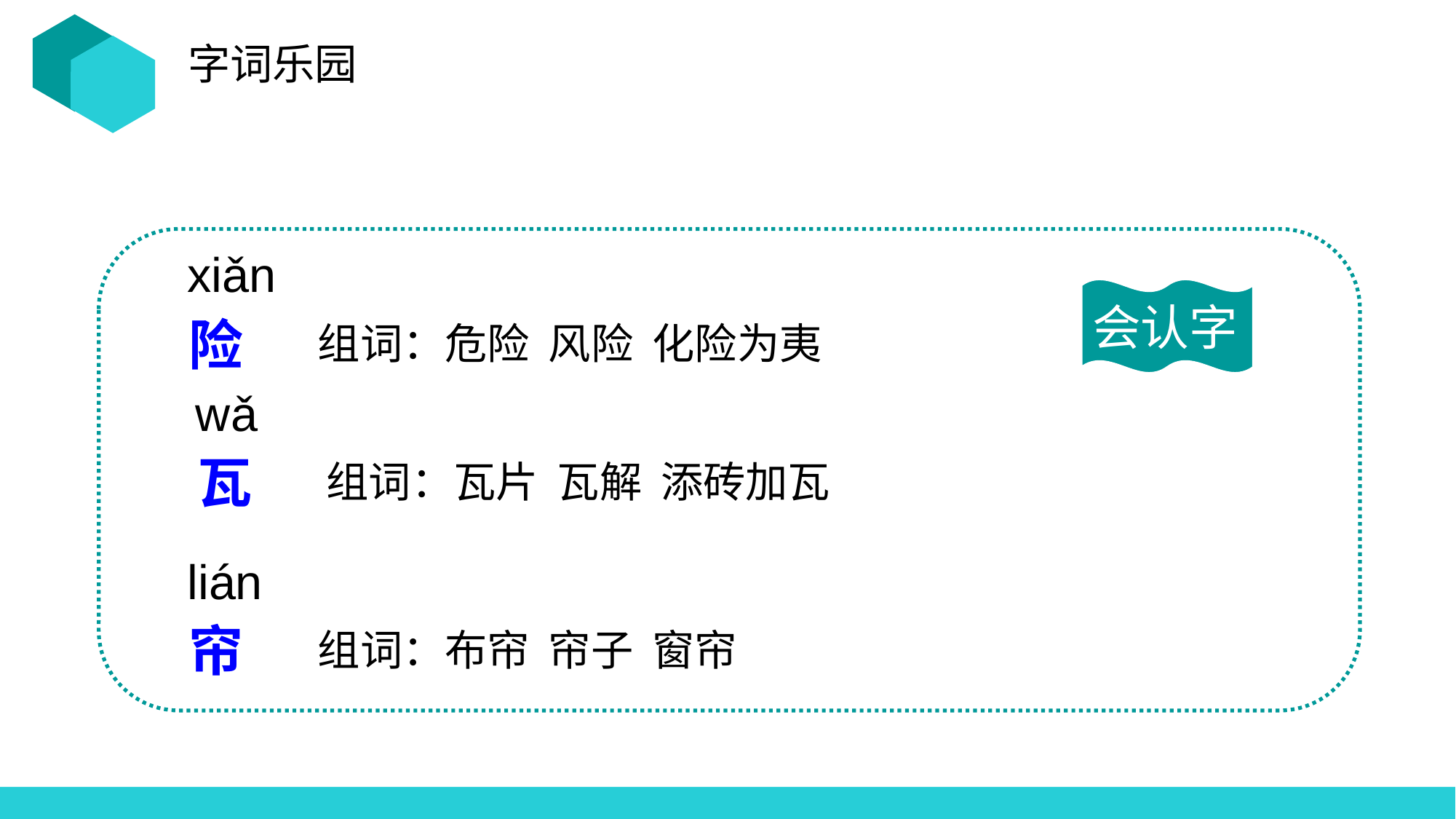

字词乐园

xiǎn
会认字
险
组词：危险  风险  化险为夷
wǎ
瓦
组词：瓦片  瓦解  添砖加瓦
lián
帘
组词：布帘  帘子  窗帘